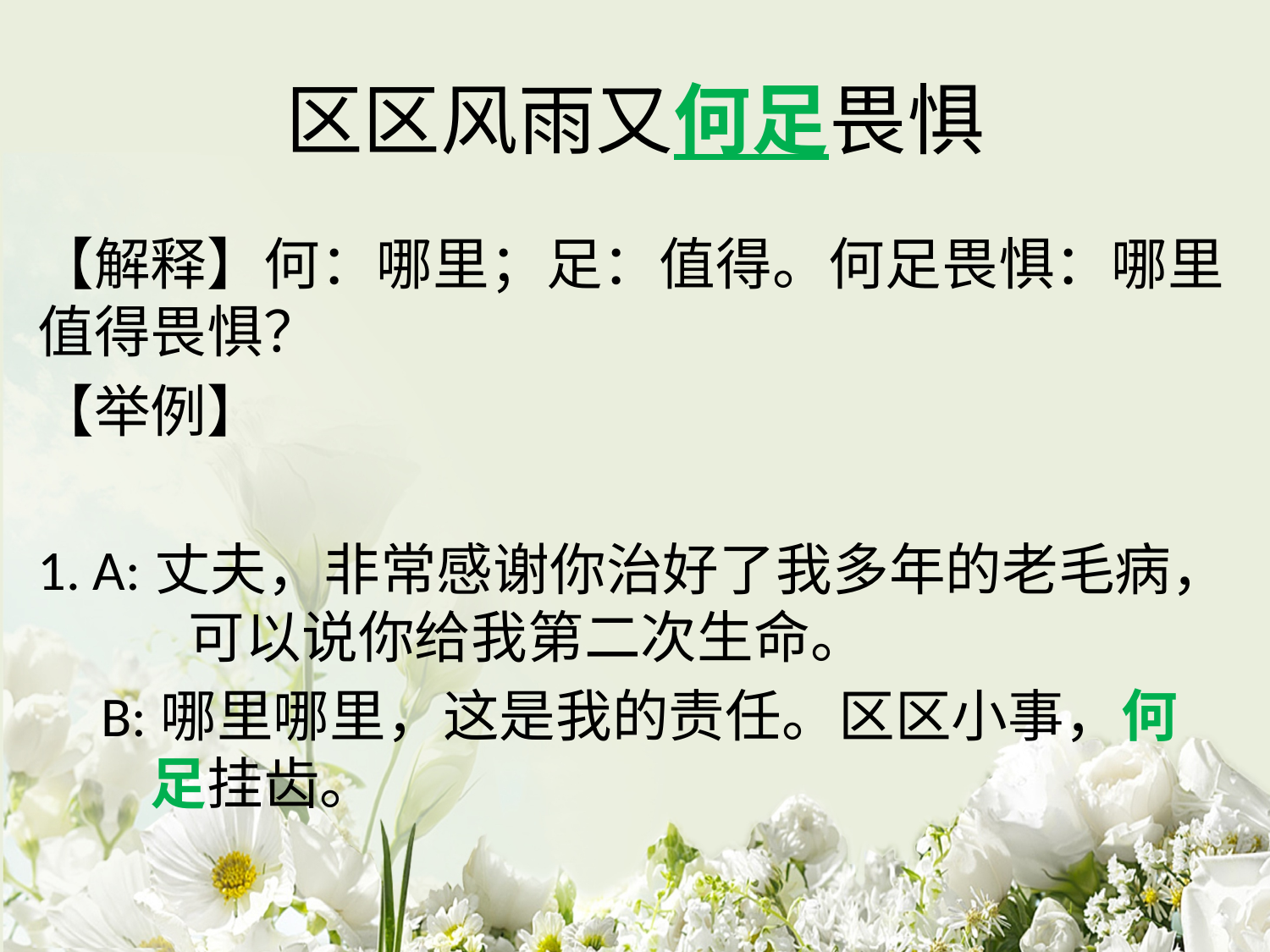

# 区区风雨又何足畏惧
【解释】何：哪里；足：值得。何足畏惧：哪里值得畏惧？
【举例】

1. A:丈夫，非常感谢你治好了我多年的老毛病，    可以说你给我第二次生命。
     B:哪里哪里，这是我的责任。区区小事，何足挂齿。